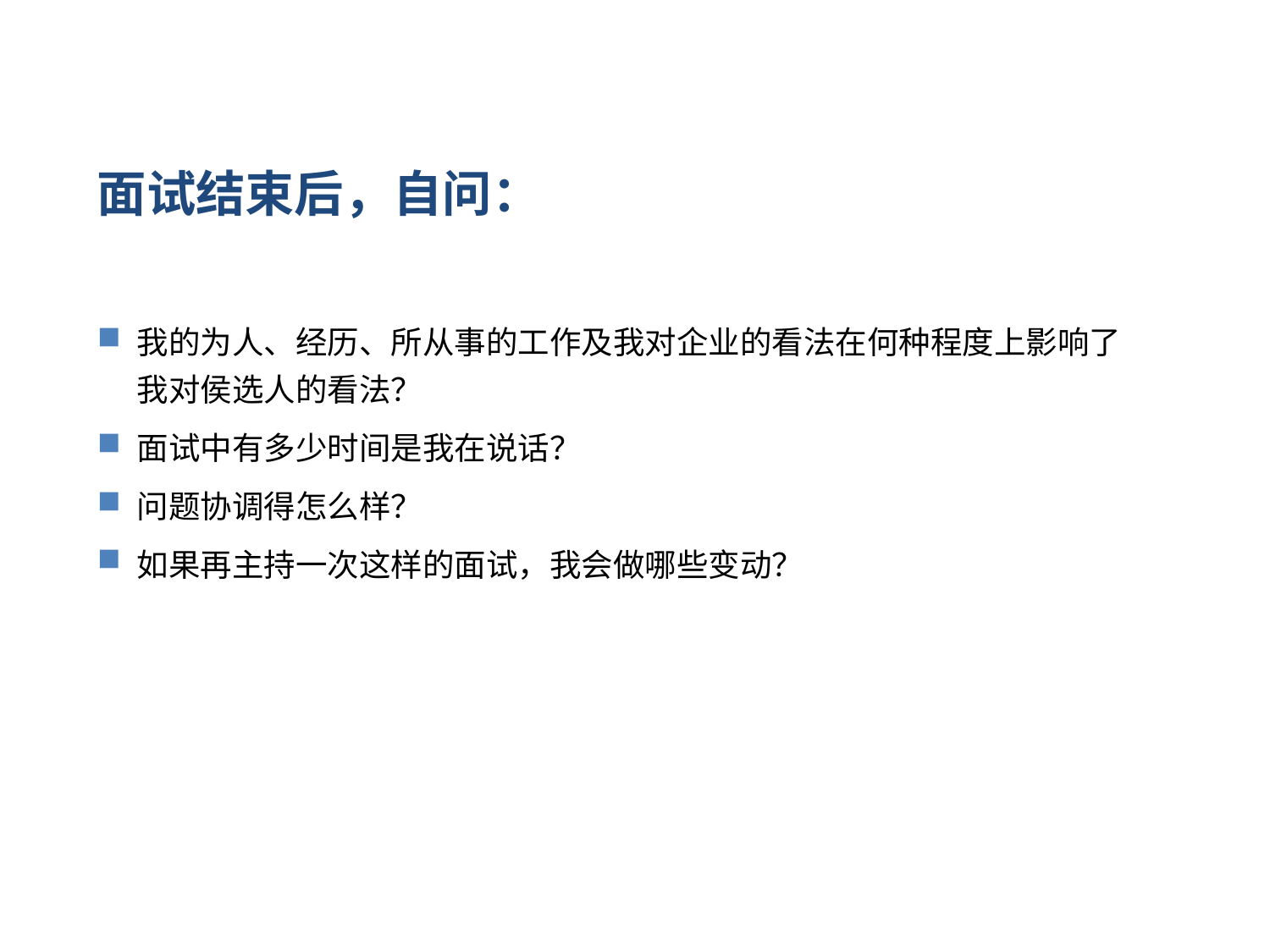

面试结束后，自问：
我的为人、经历、所从事的工作及我对企业的看法在何种程度上影响了我对侯选人的看法？
面试中有多少时间是我在说话？
问题协调得怎么样？
如果再主持一次这样的面试，我会做哪些变动？